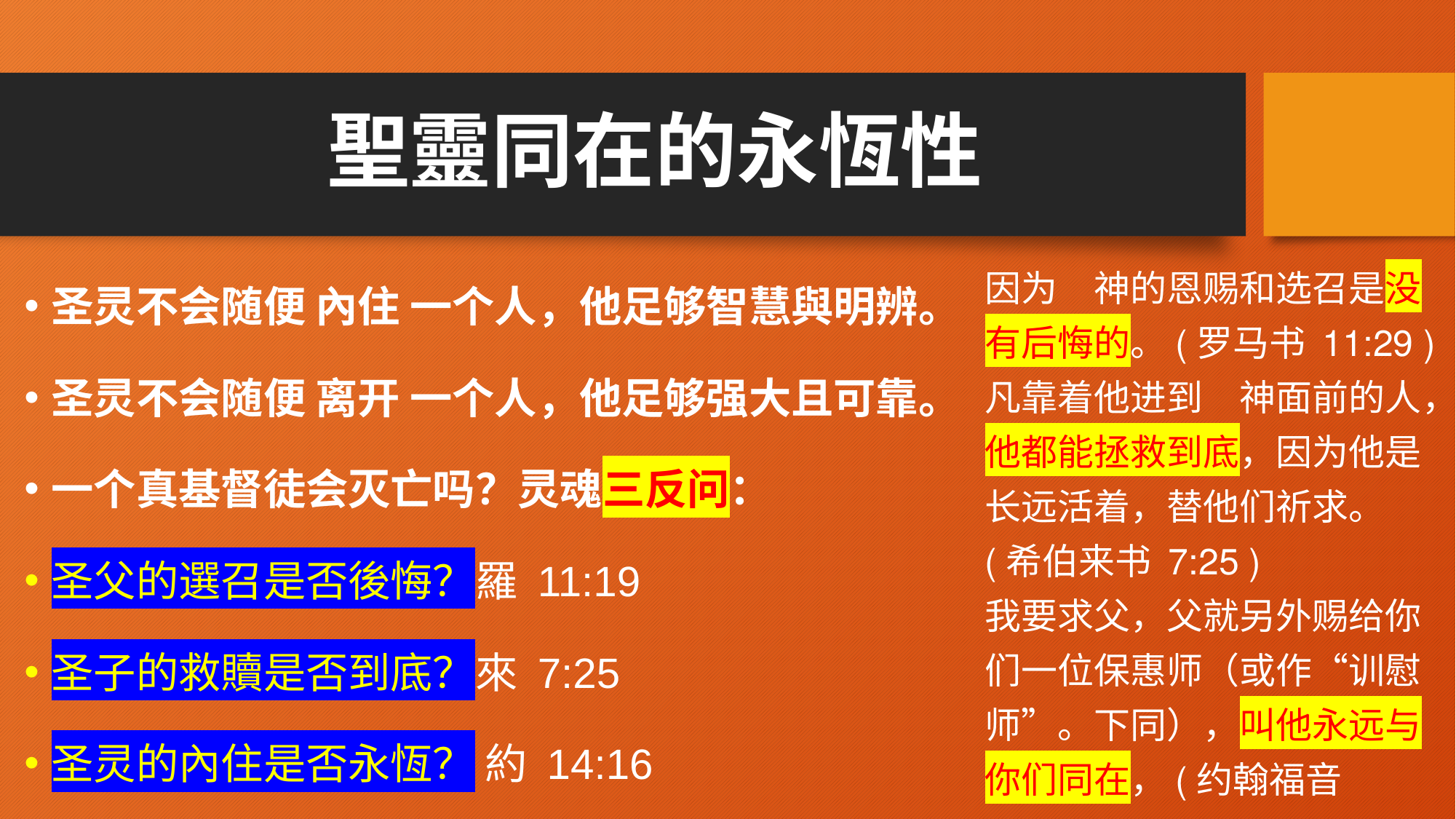

# 聖靈同在的永恆性
圣灵不会随便 內住 一个人，他足够智慧與明辨。
圣灵不会随便 离开 一个人，他足够强大且可靠。
一个真基督徒会灭亡吗？灵魂三反问：
圣父的選召是否後悔？羅 11:19
圣子的救贖是否到底？來 7:25
圣灵的內住是否永恆？ 約 14:16
因为　神的恩赐和选召是没有后悔的。(罗马书 11:29 )
凡靠着他进到　神面前的人，他都能拯救到底，因为他是长远活着，替他们祈求。(希伯来书 7:25 )
我要求父，父就另外赐给你们一位保惠师（或作“训慰师”。下同），叫他永远与你们同在，(约翰福音 14:16)